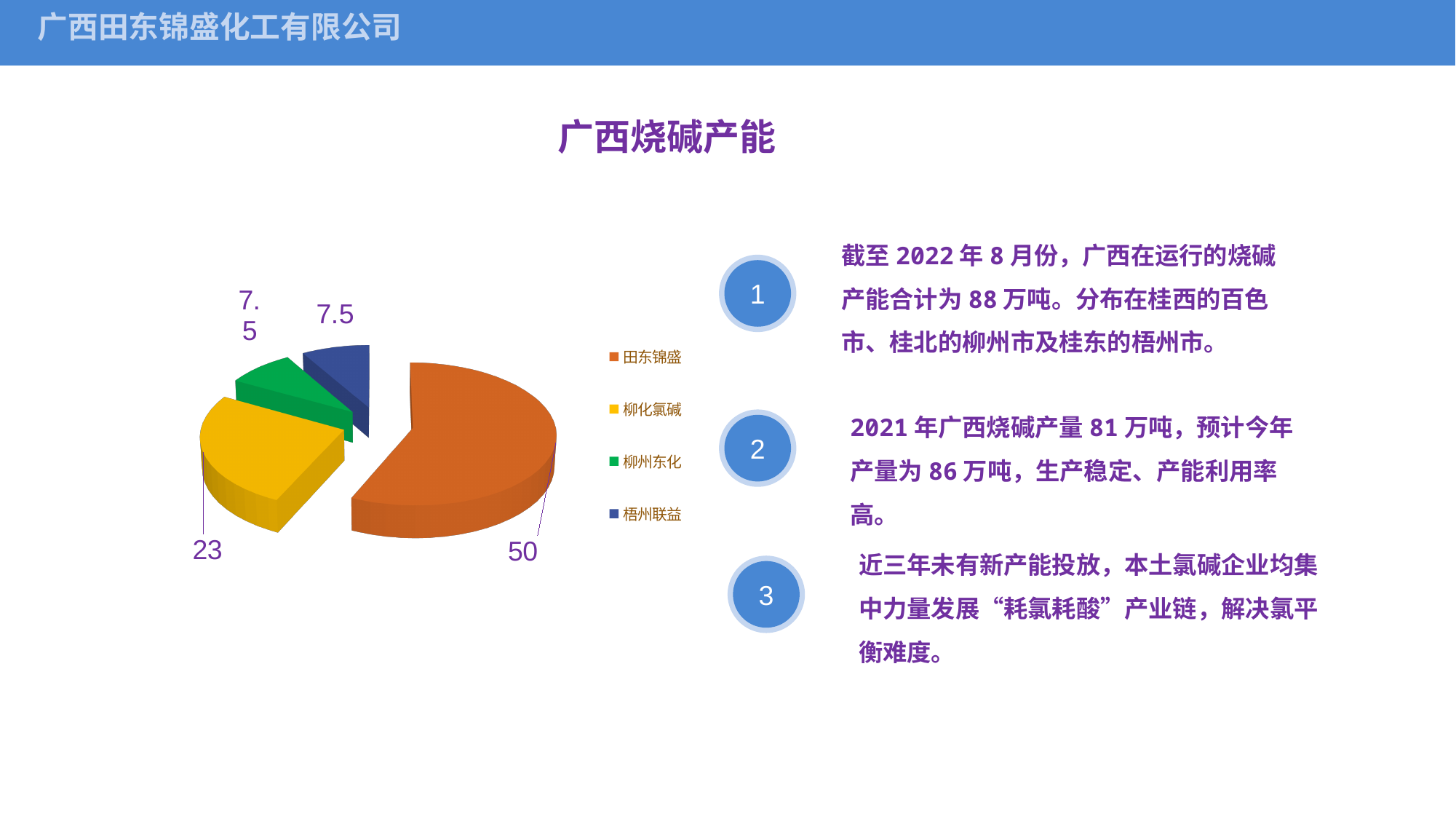

广西田东锦盛化工有限公司
广西烧碱产能

[unsupported chart]

截至2022年8月份，广西在运行的烧碱产能合计为88万吨。分布在桂西的百色市、桂北的柳州市及桂东的梧州市。

1
2021年广西烧碱产量81万吨，预计今年产量为86万吨，生产稳定、产能利用率高。

2
近三年未有新产能投放，本土氯碱企业均集中力量发展“耗氯耗酸”产业链，解决氯平衡难度。

3